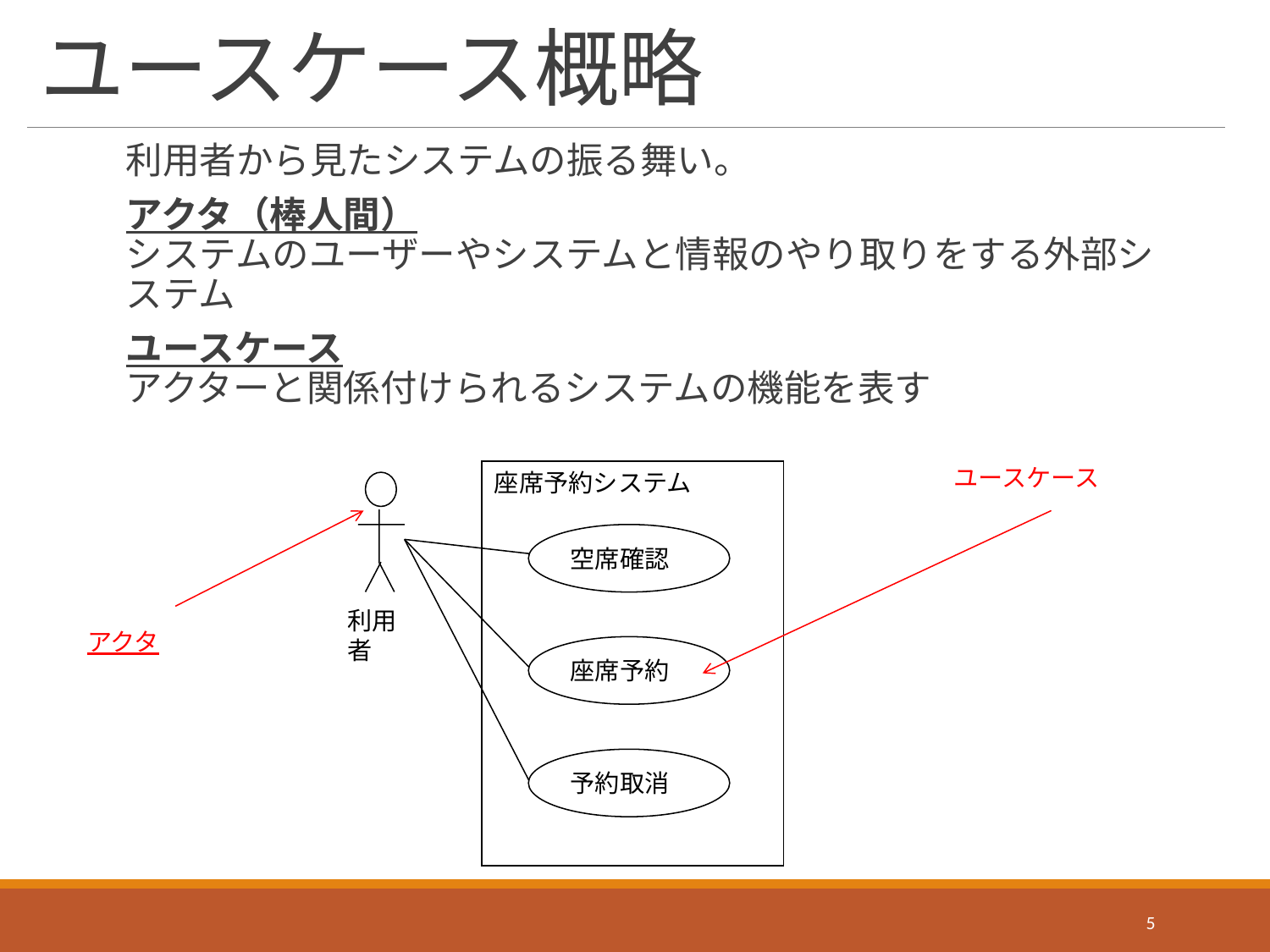

# ユースケース概略
利用者から見たシステムの振る舞い。
アクタ（棒人間）
システムのユーザーやシステムと情報のやり取りをする外部システム
ユースケース
アクターと関係付けられるシステムの機能を表す

ユースケース
座席予約システム

空席確認

利用者
座席予約
予約取消
アクタ
5